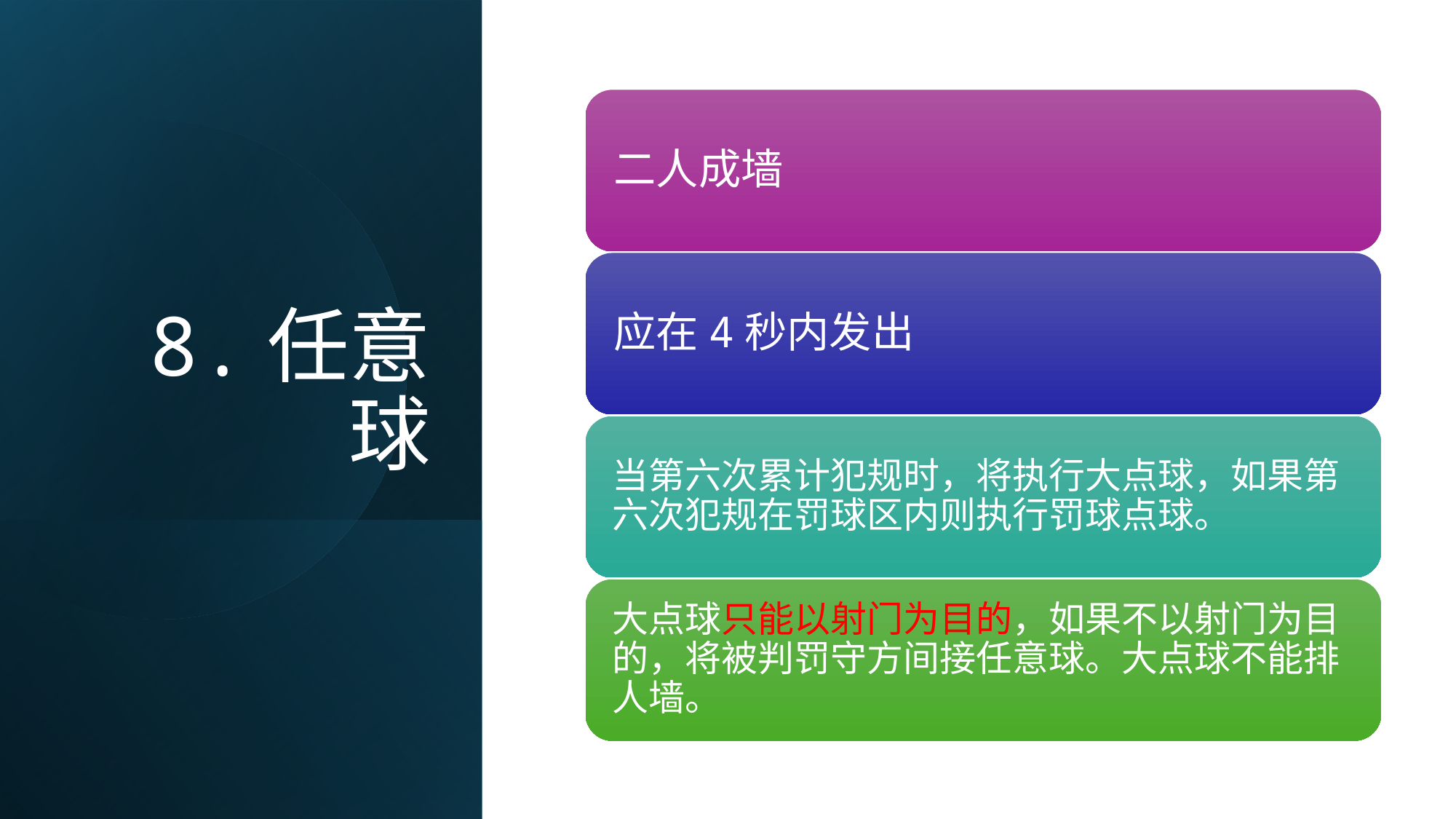

二人成墙
应在4秒内发出
当第六次累计犯规时，将执行大点球，如果第六次犯规在罚球区内则执行罚球点球。
大点球只能以射门为目的，如果不以射门为目的，将被判罚守方间接任意球。大点球不能排人墙。

# 8.任意球